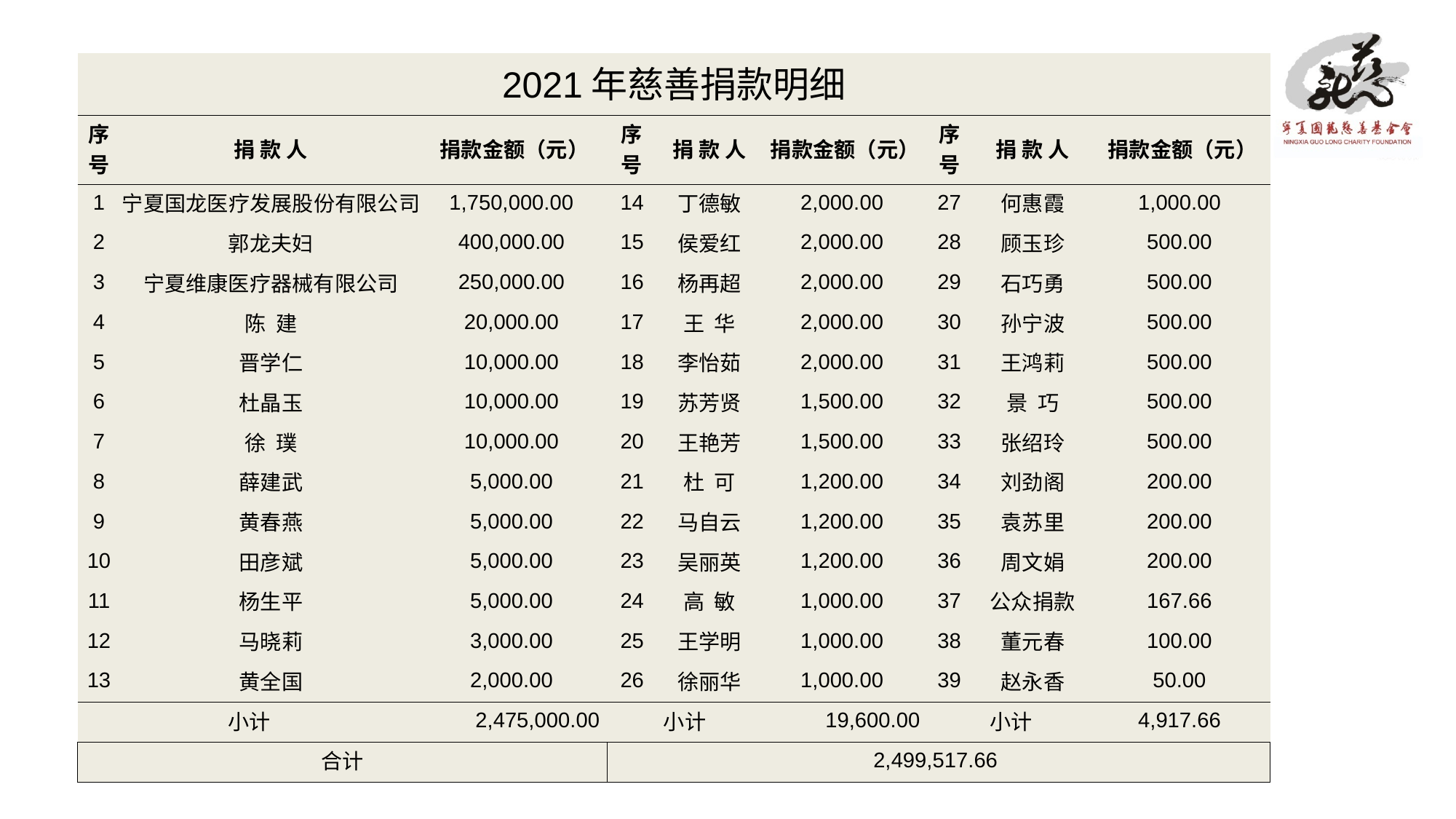

| 2021年慈善捐款明细 |  |  |  |  |  |  |  |  |
| --- | --- | --- | --- | --- | --- | --- | --- | --- |
| 序 号 | 捐 款 人 | 捐款金额（元） | 序 号 | 捐 款 人 | 捐款金额（元） | 序 号 | 捐 款 人 | 捐款金额（元） |
| 1 | 宁夏国龙医疗发展股份有限公司 | 1,750,000.00 | 14 | 丁德敏 | 2,000.00 | 27 | 何惠霞 | 1,000.00 |
| 2 | 郭龙夫妇 | 400,000.00 | 15 | 侯爱红 | 2,000.00 | 28 | 顾玉珍 | 500.00 |
| 3 | 宁夏维康医疗器械有限公司 | 250,000.00 | 16 | 杨再超 | 2,000.00 | 29 | 石巧勇 | 500.00 |
| 4 | 陈 建 | 20,000.00 | 17 | 王 华 | 2,000.00 | 30 | 孙宁波 | 500.00 |
| 5 | 晋学仁 | 10,000.00 | 18 | 李怡茹 | 2,000.00 | 31 | 王鸿莉 | 500.00 |
| 6 | 杜晶玉 | 10,000.00 | 19 | 苏芳贤 | 1,500.00 | 32 | 景 巧 | 500.00 |
| 7 | 徐 璞 | 10,000.00 | 20 | 王艳芳 | 1,500.00 | 33 | 张绍玲 | 500.00 |
| 8 | 薛建武 | 5,000.00 | 21 | 杜 可 | 1,200.00 | 34 | 刘劲阁 | 200.00 |
| 9 | 黄春燕 | 5,000.00 | 22 | 马自云 | 1,200.00 | 35 | 袁苏里 | 200.00 |
| 10 | 田彦斌 | 5,000.00 | 23 | 吴丽英 | 1,200.00 | 36 | 周文娟 | 200.00 |
| 11 | 杨生平 | 5,000.00 | 24 | 高 敏 | 1,000.00 | 37 | 公众捐款 | 167.66 |
| 12 | 马晓莉 | 3,000.00 | 25 | 王学明 | 1,000.00 | 38 | 董元春 | 100.00 |
| 13 | 黄全国 | 2,000.00 | 26 | 徐丽华 | 1,000.00 | 39 | 赵永香 | 50.00 |
| 小计 |  | 2,475,000.00 | 小计 |  | 19,600.00 | 小计 |  | 4,917.66 |
| 合计 |  |  | 2,499,517.66 |  |  |  |  |  |